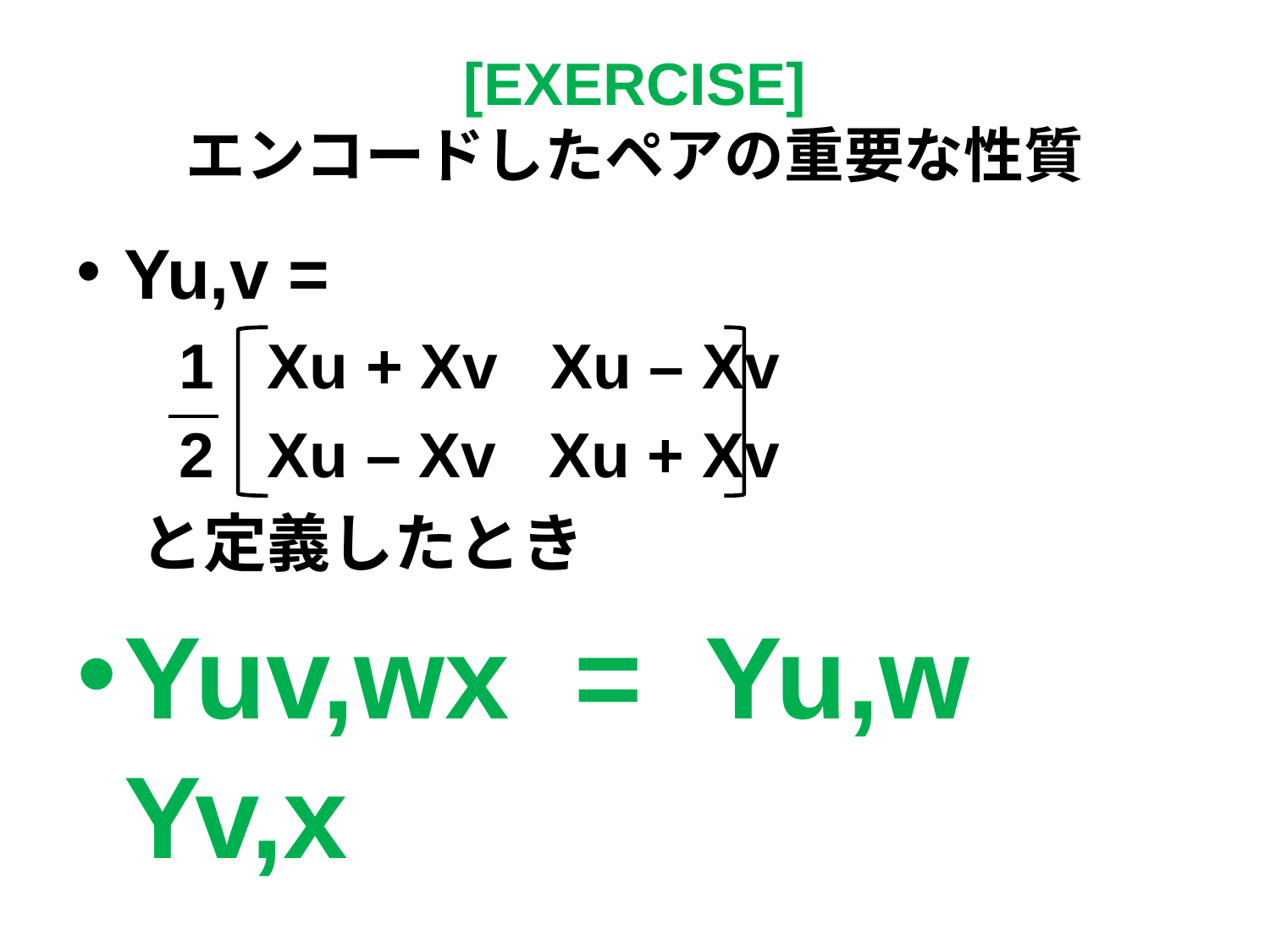

# [EXERCISE] エンコードしたペアの重要な性質
Yu,v =
	1   Xu + Xv   Xu – Xv
	2   Xu – Xv   Xu + Xv
と定義したとき
Yuv,wx  =  Yu,w  Yv,x